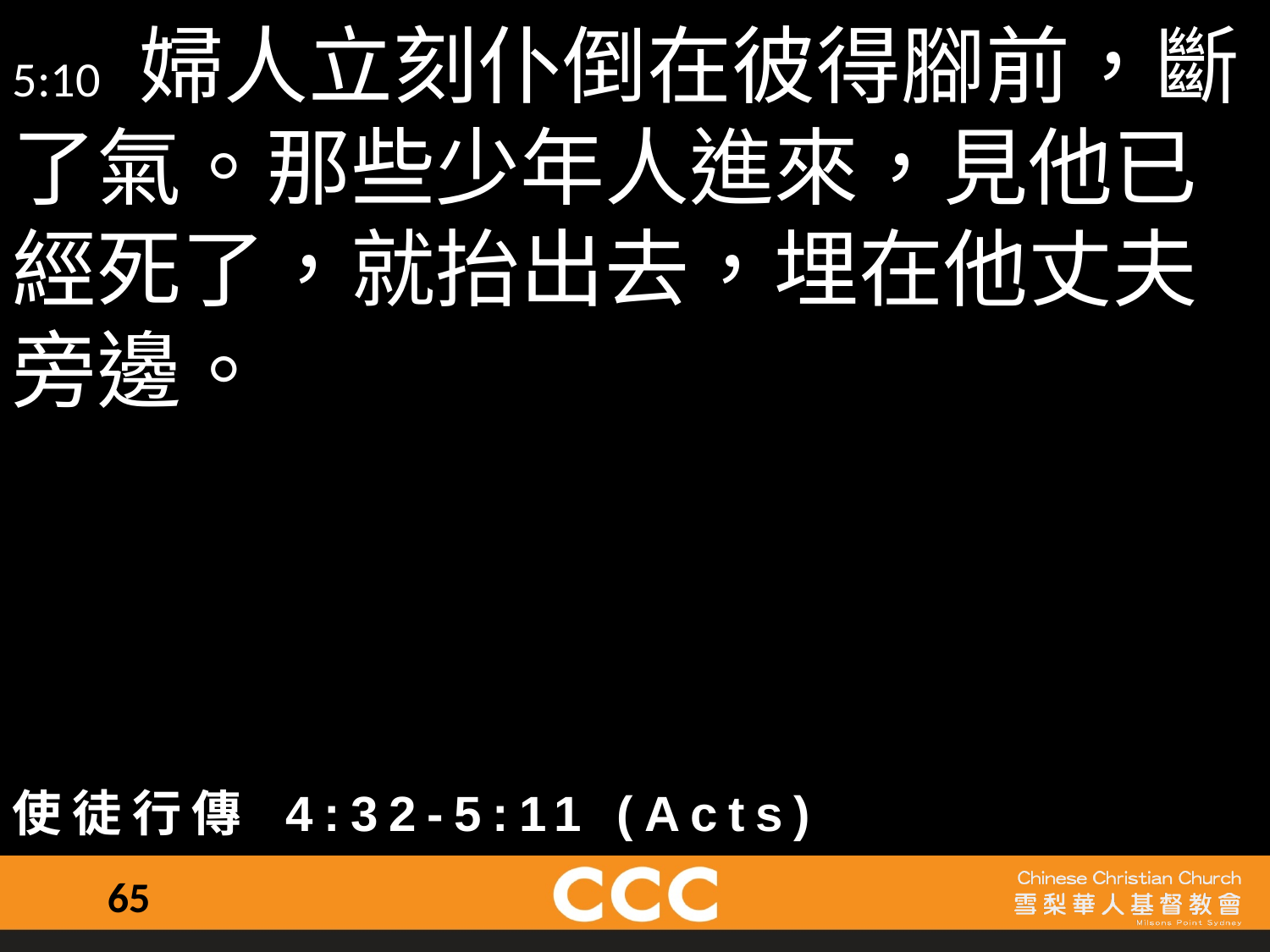

5:10	婦人立刻仆倒在彼得腳前，斷了氣。那些少年人進來，見他已經死了，就抬出去，埋在他丈夫旁邊。
使徒行傳 4:32-5:11 (Acts)
65